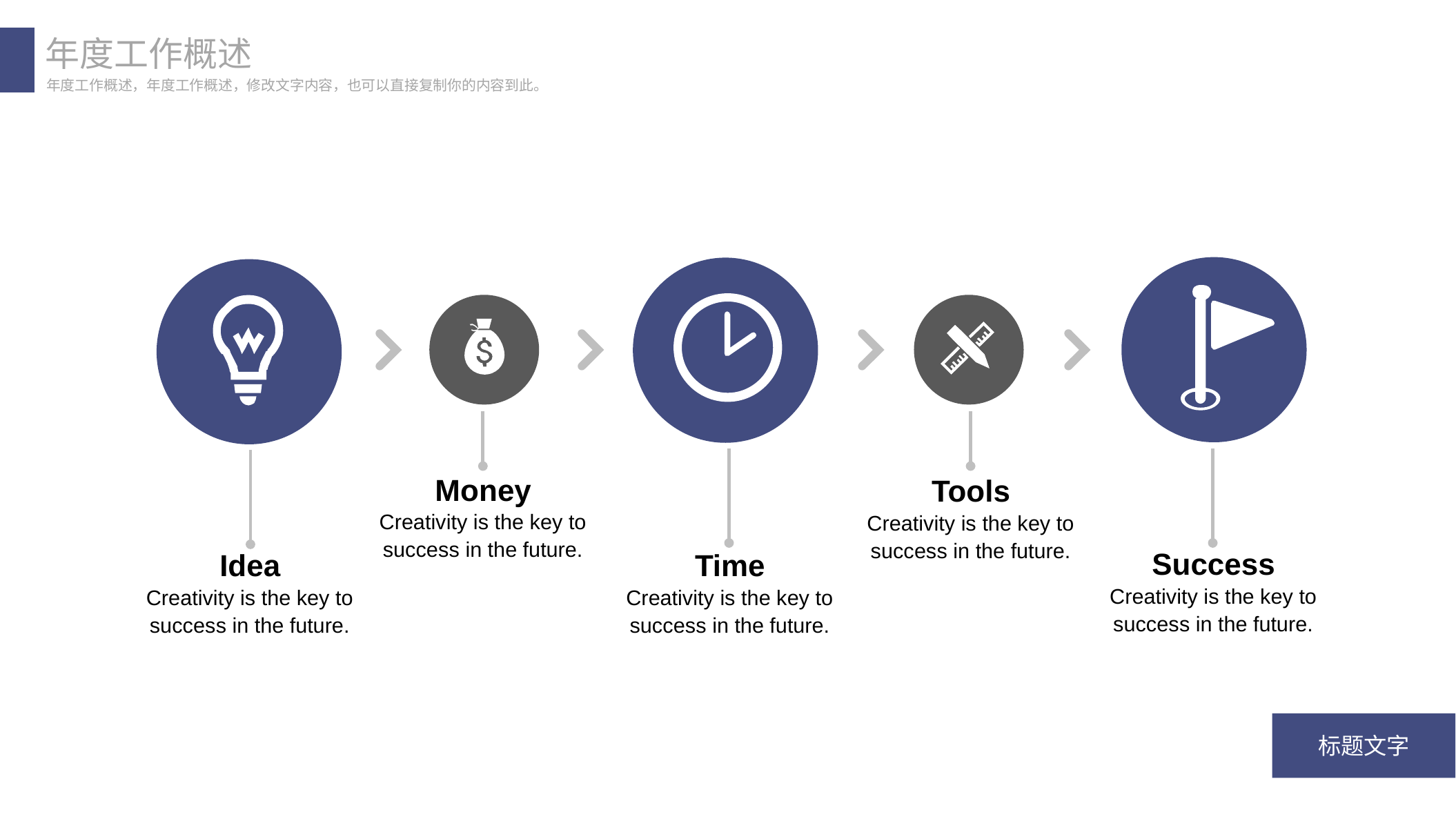

年度工作概述
年度工作概述，年度工作概述，修改文字内容，也可以直接复制你的内容到此。

Success
Creativity is the key to success in the future.

Time
Creativity is the key to success in the future.

Idea
Creativity is the key to success in the future.

Money
Creativity is the key to success in the future.

Tools
Creativity is the key to success in the future.

标题文字